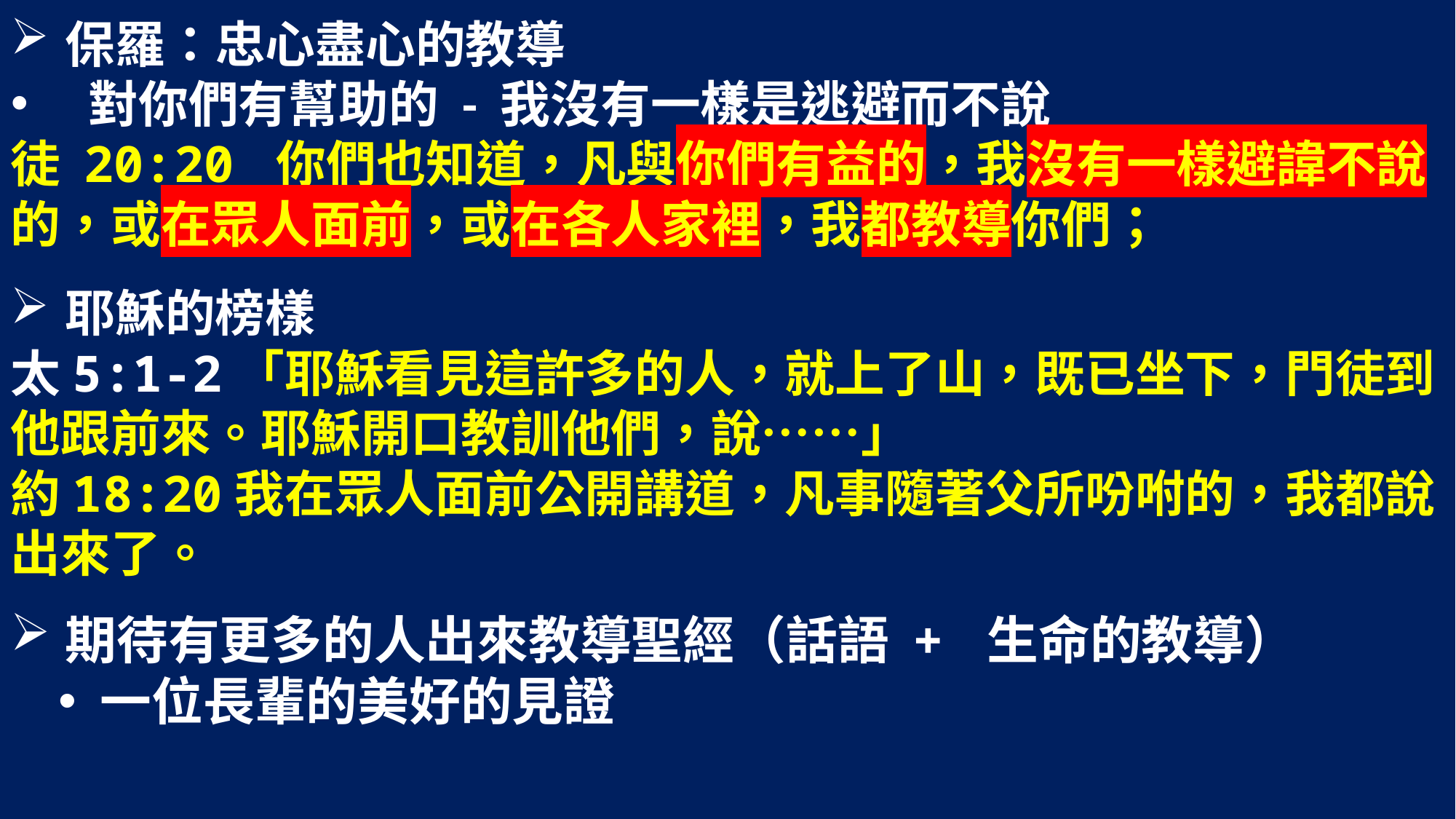

保羅：忠心盡心的教導
 對你們有幫助的 - 我沒有一樣是逃避而不說
徒 20:20 你們也知道，凡與你們有益的，我沒有一樣避諱不說的，或在眾人面前，或在各人家裡，我都教導你們；

耶穌的榜樣
太5:1-2「耶穌看見這許多的人，就上了山，既已坐下，門徒到他跟前來。耶穌開口教訓他們，說……」
約18:20我在眾人面前公開講道，凡事隨著父所吩咐的，我都說出來了。

期待有更多的人出來教導聖經（話語 + 生命的教導）
 一位長輩的美好的見證

# 下